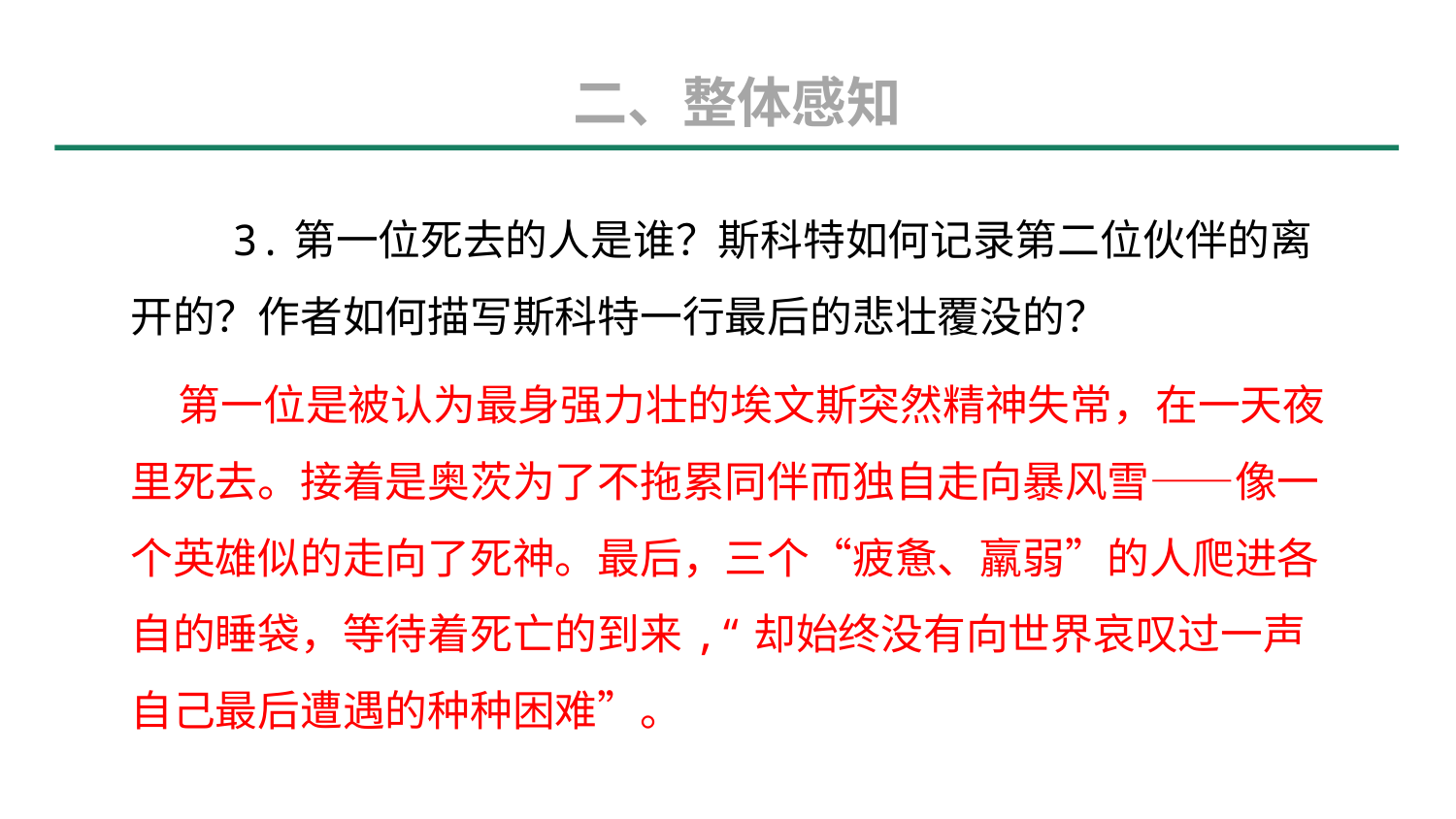

二、整体感知

    3.第一位死去的人是谁？斯科特如何记录第二位伙伴的离开的？作者如何描写斯科特一行最后的悲壮覆没的？
    第一位是被认为最身强力壮的埃文斯突然精神失常，在一天夜里死去。接着是奥茨为了不拖累同伴而独自走向暴风雪——像一个英雄似的走向了死神。最后，三个“疲惫、羸弱”的人爬进各自的睡袋，等待着死亡的到来,“却始终没有向世界哀叹过一声自己最后遭遇的种种困难”。